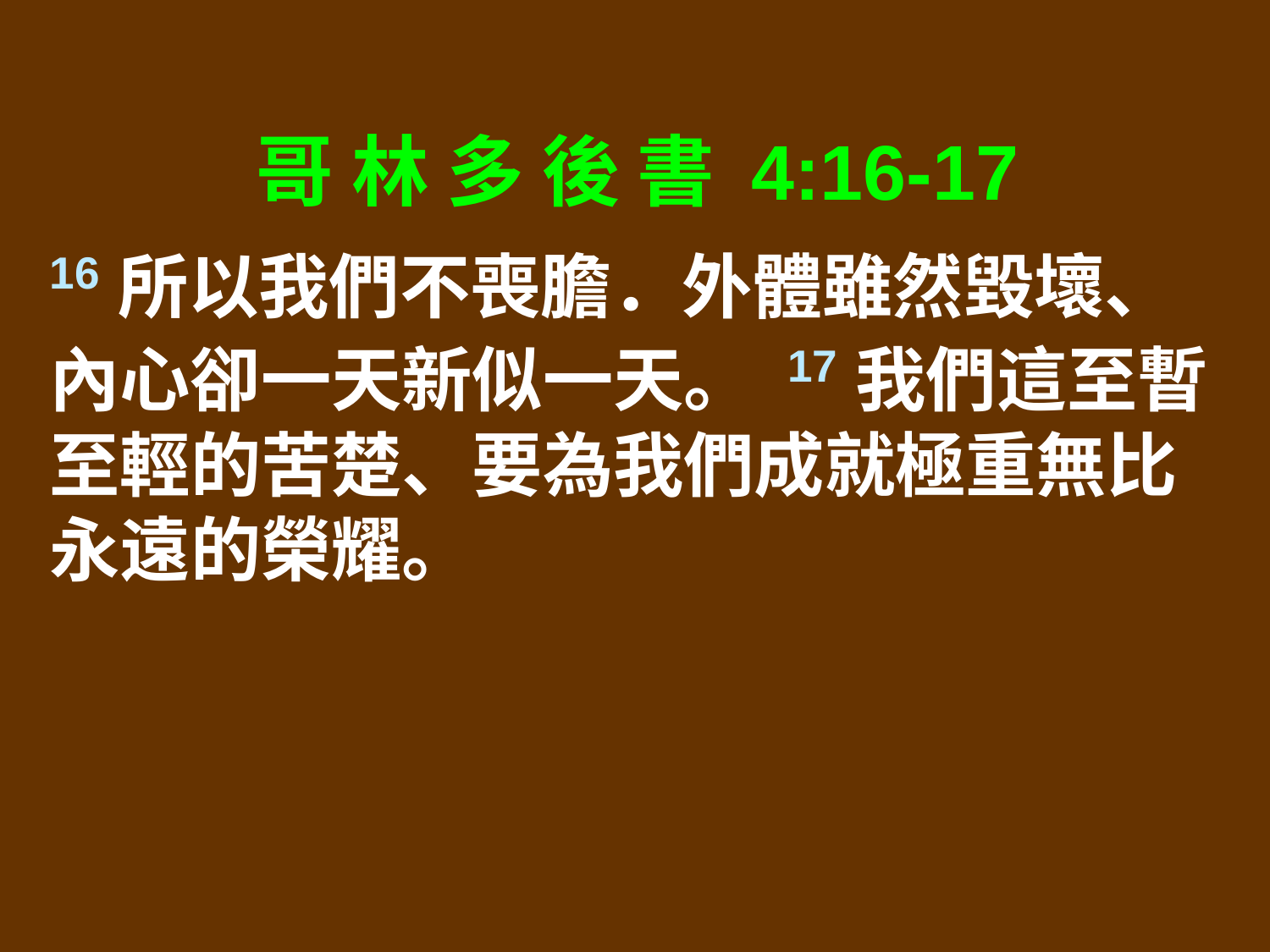

哥 林 多 後 書 4:16-17
16所以我們不喪膽．外體雖然毀壞、內心卻一天新似一天。 17我們這至暫至輕的苦楚、要為我們成就極重無比永遠的榮耀。